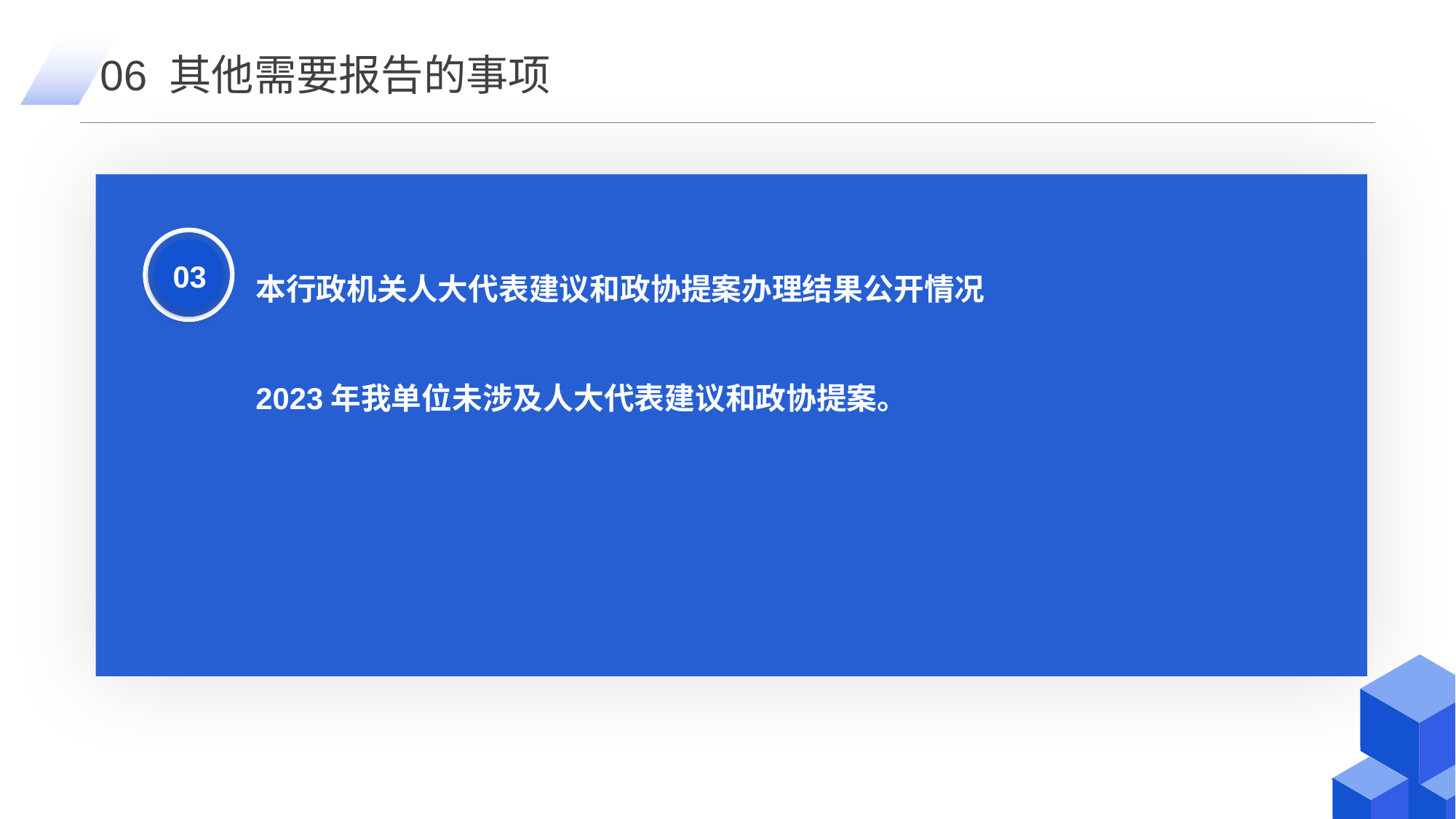

06 其他需要报告的事项

03
本行政机关人大代表建议和政协提案办理结果公开情况

2023年我单位未涉及人大代表建议和政协提案。